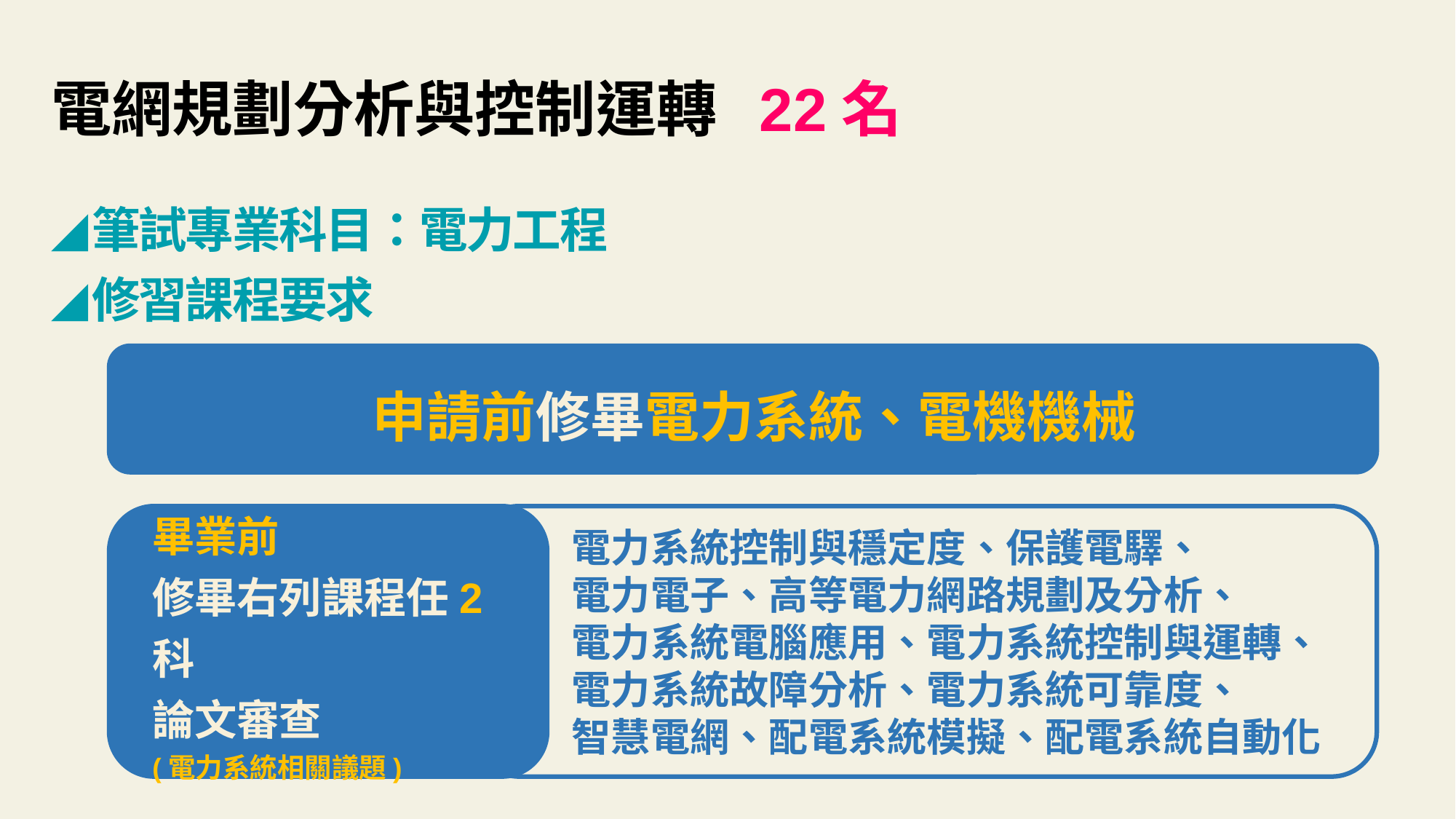

電網規劃分析與控制運轉  22名
筆試專業科目：電力工程
修習課程要求
申請前修畢電力系統、電機機械
畢業前
修畢右列課程任2科
論文審查
(電力系統相關議題)
電力系統控制與穩定度、保護電驛、
電力電子、高等電力網路規劃及分析、
電力系統電腦應用、電力系統控制與運轉、
電力系統故障分析、電力系統可靠度、
智慧電網、配電系統模擬、配電系統自動化